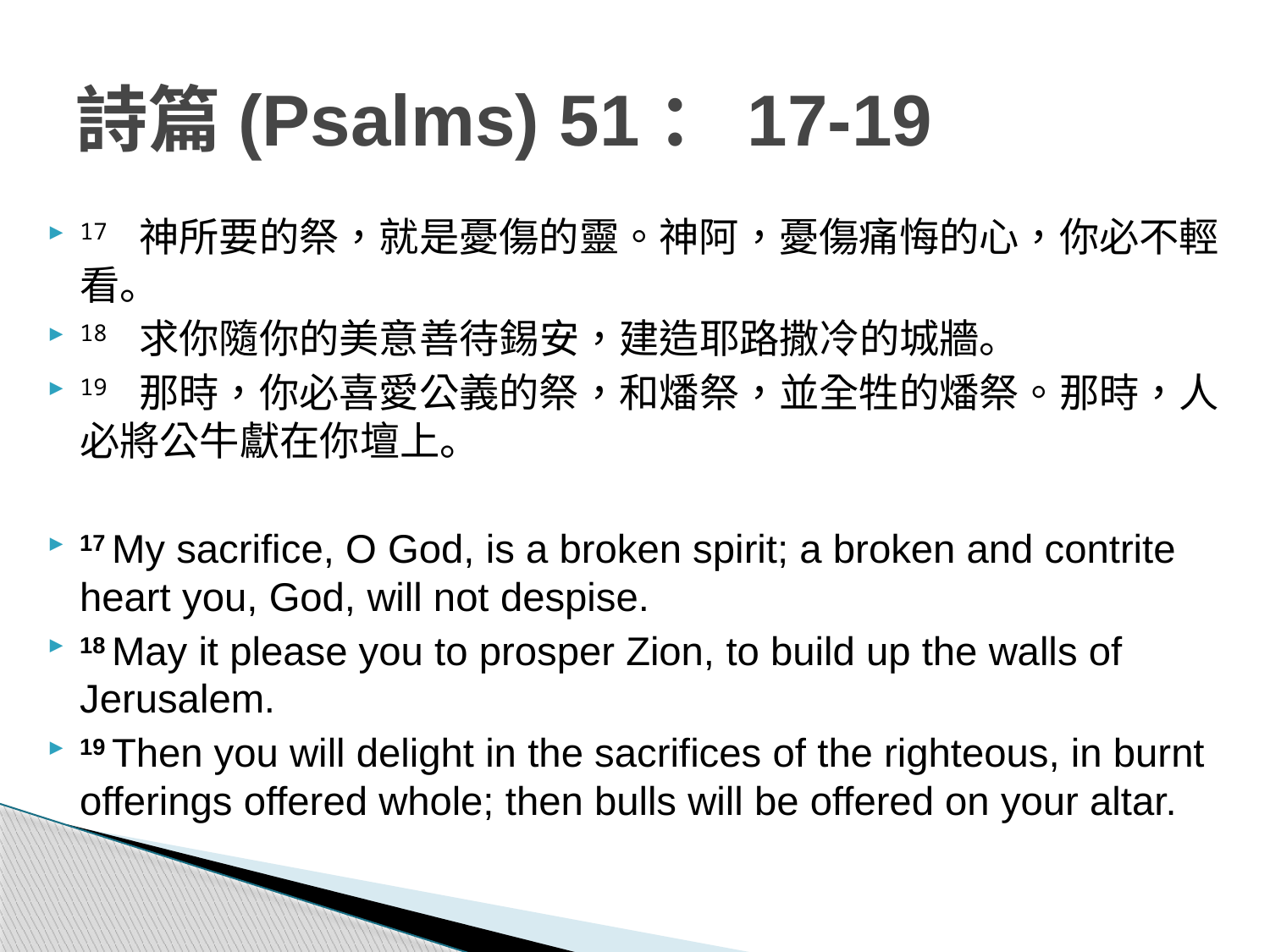

# 詩篇(Psalms) 51：17-19
17 神所要的祭，就是憂傷的靈。神阿，憂傷痛悔的心，你必不輕看。
18 求你隨你的美意善待錫安，建造耶路撒冷的城牆。
19 那時，你必喜愛公義的祭，和燔祭，並全牲的燔祭。那時，人必將公牛獻在你壇上。

17 My sacrifice, O God, is a broken spirit; a broken and contrite heart you, God, will not despise.
18 May it please you to prosper Zion, to build up the walls of Jerusalem.
19 Then you will delight in the sacrifices of the righteous, in burnt offerings offered whole; then bulls will be offered on your altar.